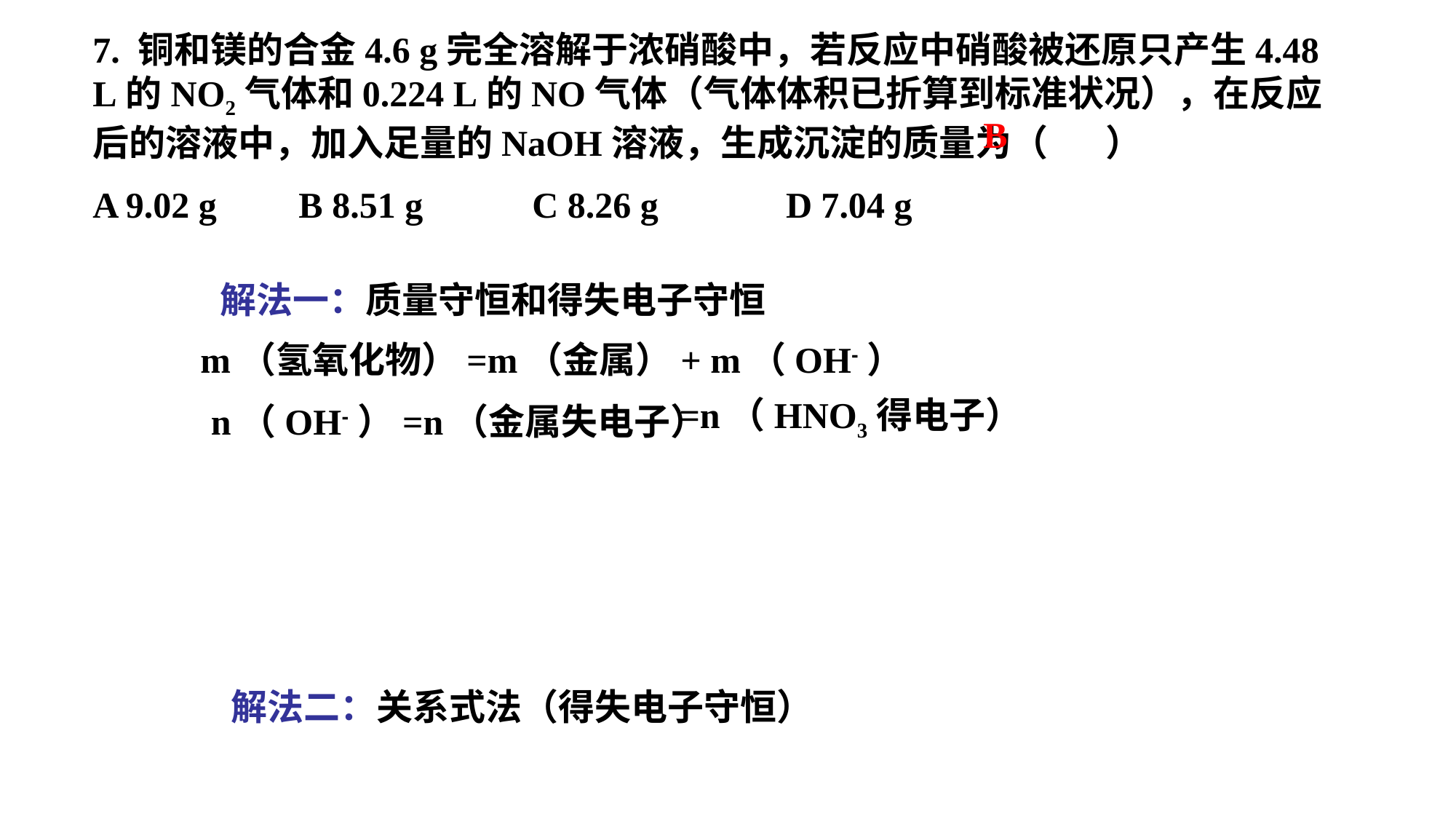

7. 铜和镁的合金4.6 g完全溶解于浓硝酸中，若反应中硝酸被还原只产生4.48 L的NO2气体和0.224 L的NO气体（气体体积已折算到标准状况），在反应后的溶液中，加入足量的NaOH溶液，生成沉淀的质量为（       ）
A 9.02 g         B 8.51 g            C 8.26 g              D 7.04 g
B
解法一：质量守恒和得失电子守恒
m（氢氧化物）=m（金属）+ m（OH-）
=n（HNO3得电子）
n（OH-）=n（金属失电子）
解法二：关系式法（得失电子守恒）